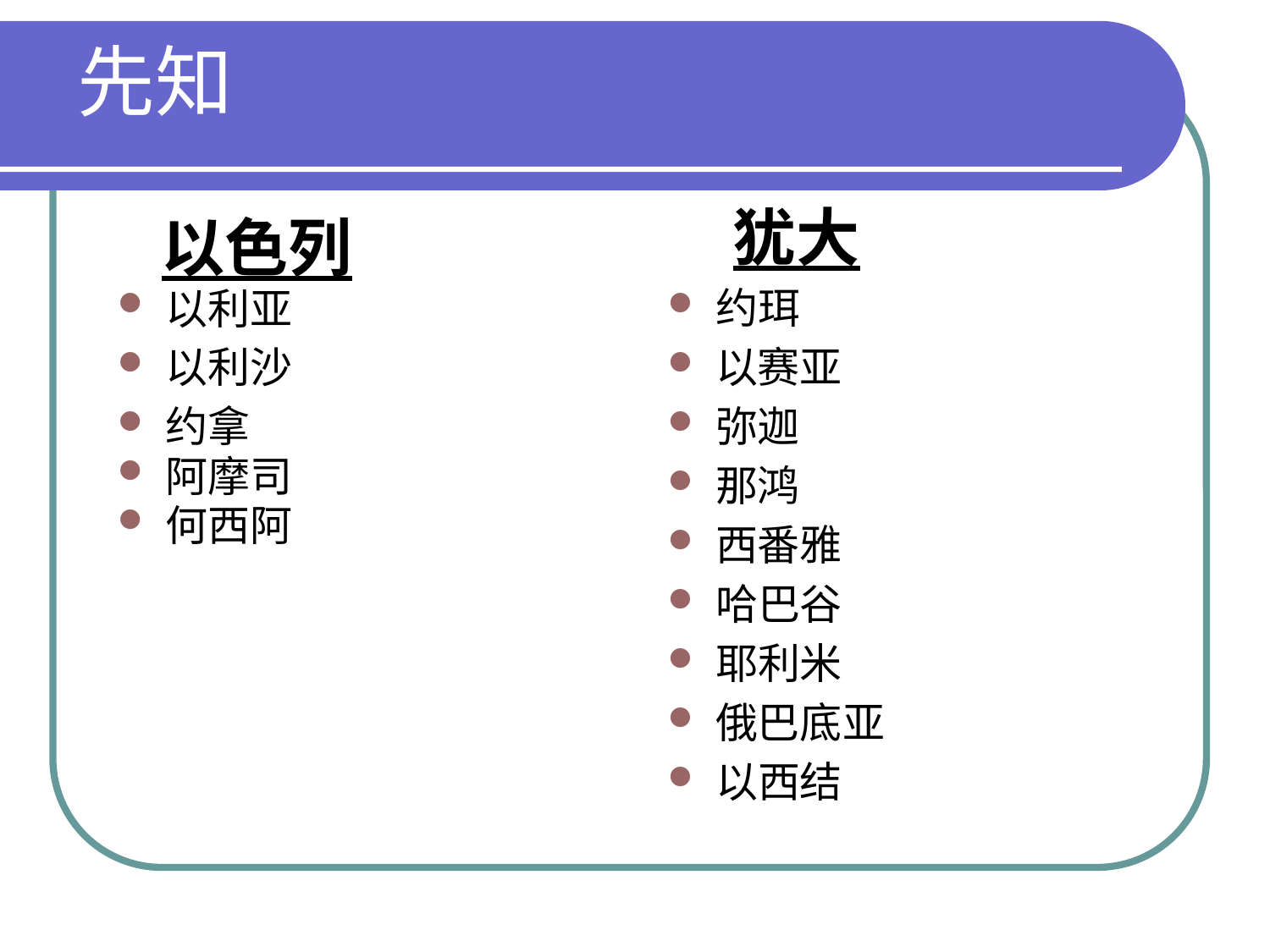

# 先知
    犹大
约珥
以赛亚
弥迦
那鸿
西番雅
哈巴谷
耶利米
俄巴底亚
以西结

  以色列
以利亚
以利沙
约拿
阿摩司
何西阿